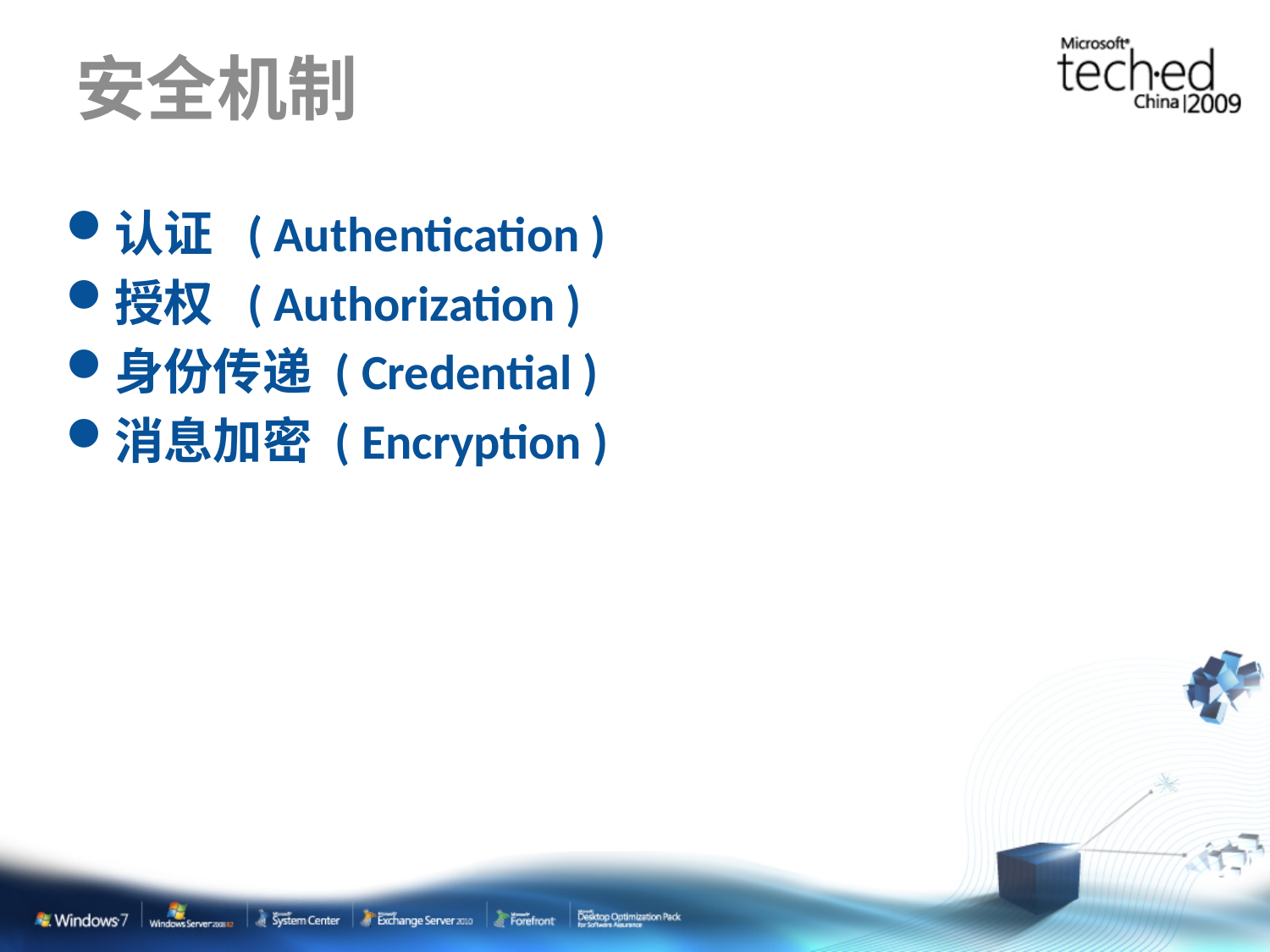

# 安全机制
认证  ( Authentication )
授权  ( Authorization )
身份传递 ( Credential )
消息加密 ( Encryption )